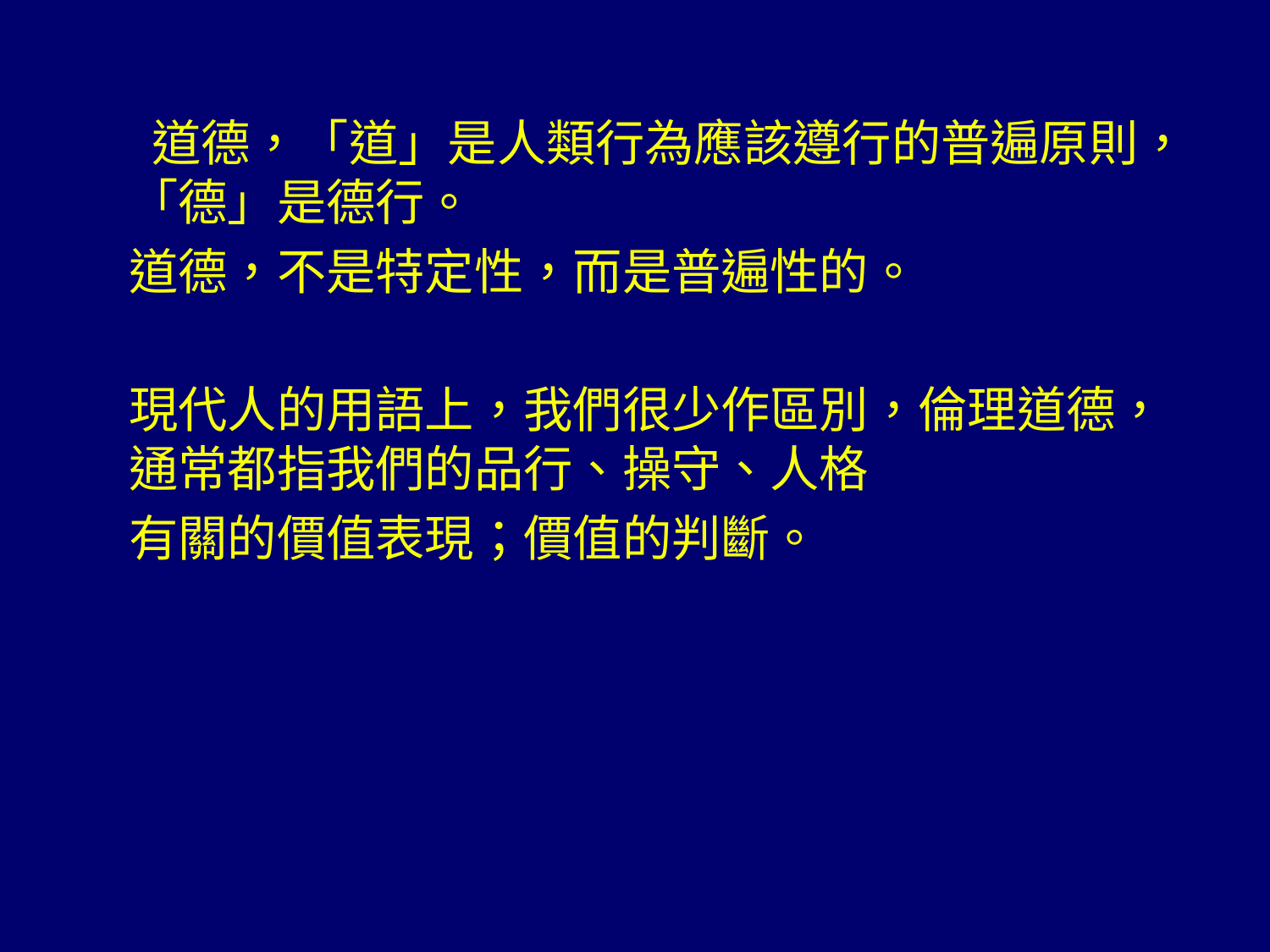

道德，「道」是人類行為應該遵行的普遍原則，「德」是德行。
道德，不是特定性，而是普遍性的。

現代人的用語上，我們很少作區別，倫理道德，通常都指我們的品行、操守、人格
有關的價值表現；價值的判斷。